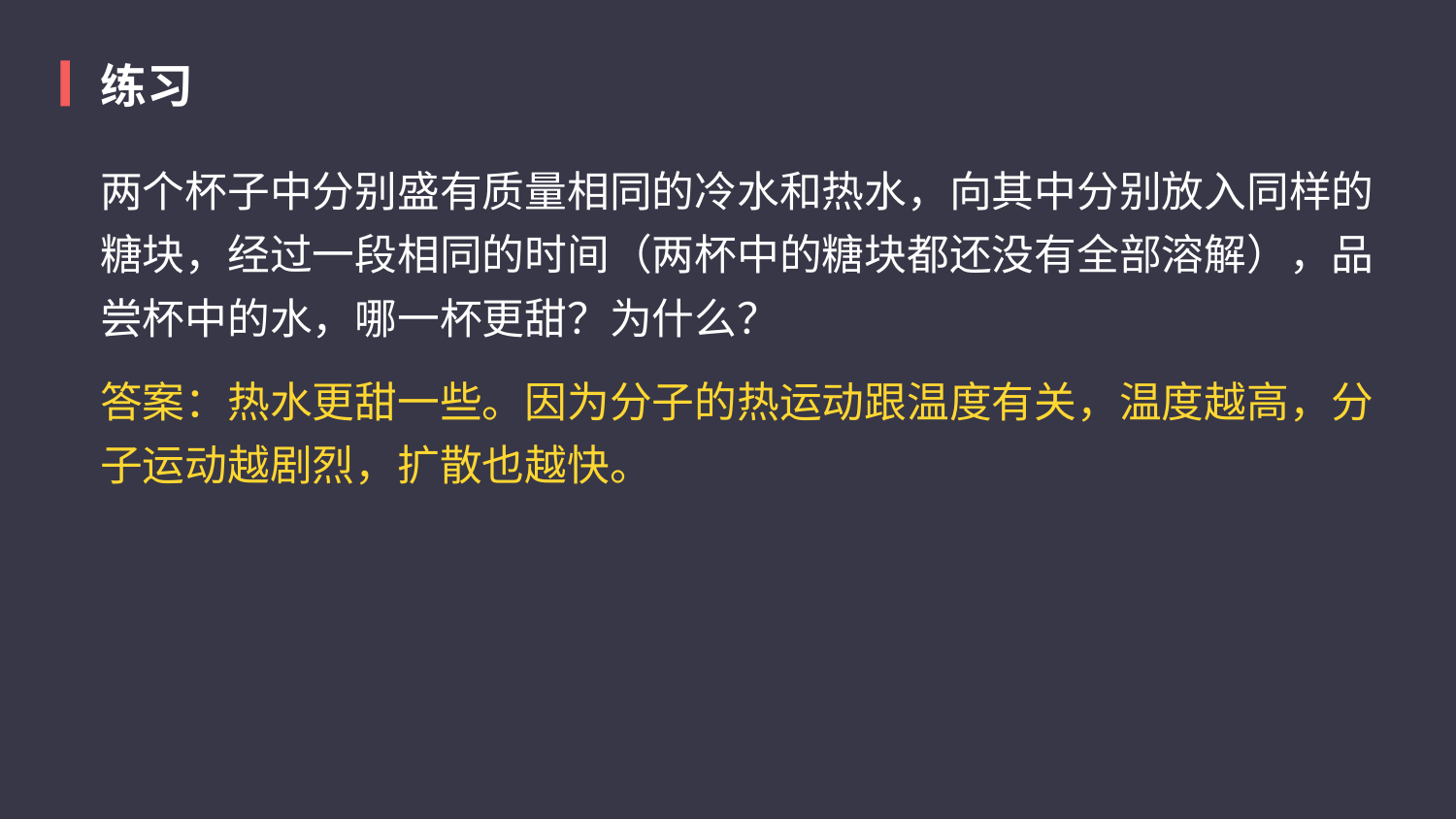

练习

两个杯子中分别盛有质量相同的冷水和热水，向其中分别放入同样的糖块，经过一段相同的时间（两杯中的糖块都还没有全部溶解），品尝杯中的水，哪一杯更甜？为什么？
答案：热水更甜一些。因为分子的热运动跟温度有关，温度越高，分子运动越剧烈，扩散也越快。